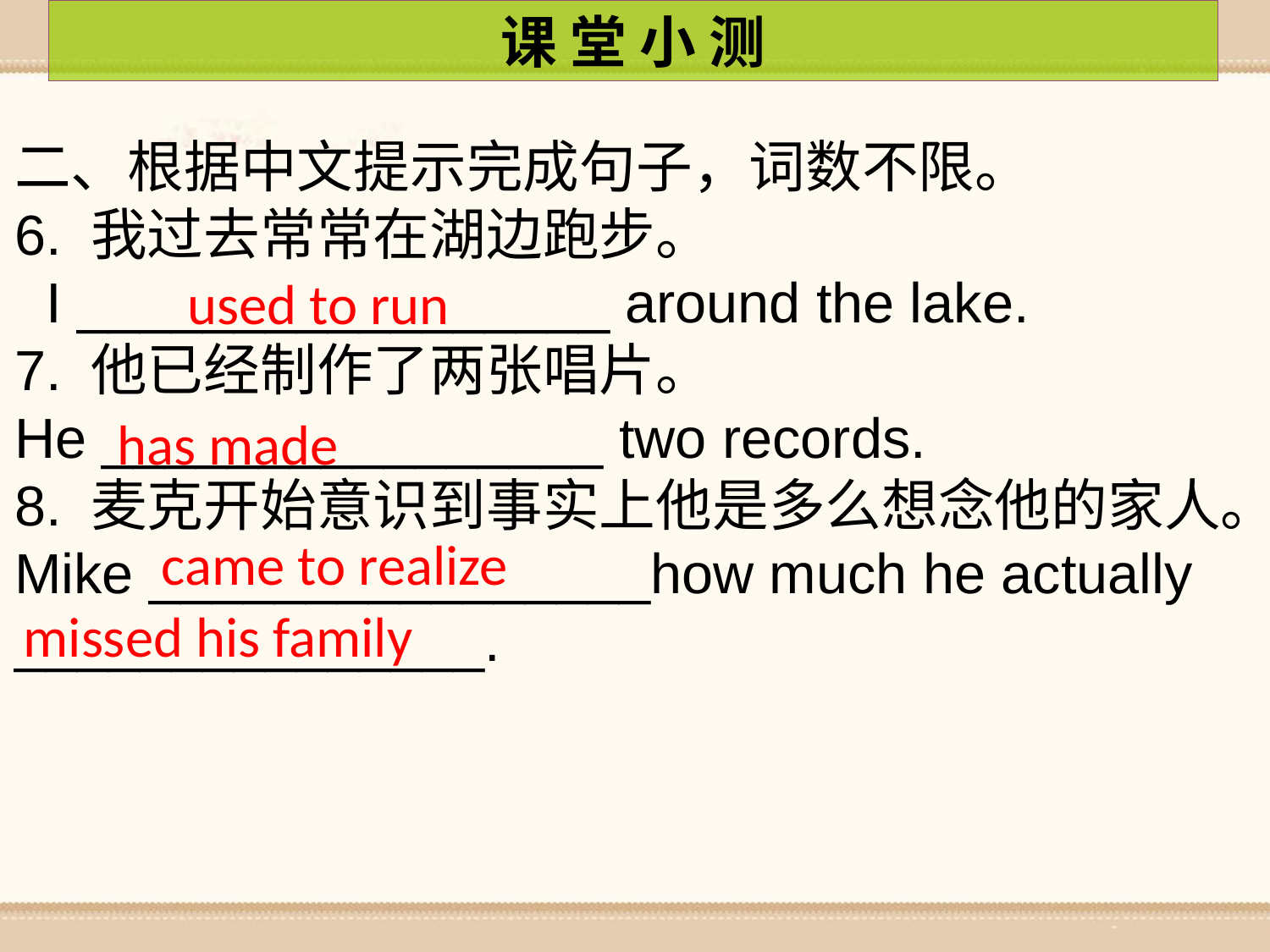

课 堂 小 测
二、根据中文提示完成句子，词数不限。
6. 我过去常常在湖边跑步。
  I _________________ around the lake.
7. 他已经制作了两张唱片。
He ________________ two records.
8. 麦克开始意识到事实上他是多么想念他的家人。
Mike ________________how much he actually _______________.
used to run
has made
came to realize
missed his family